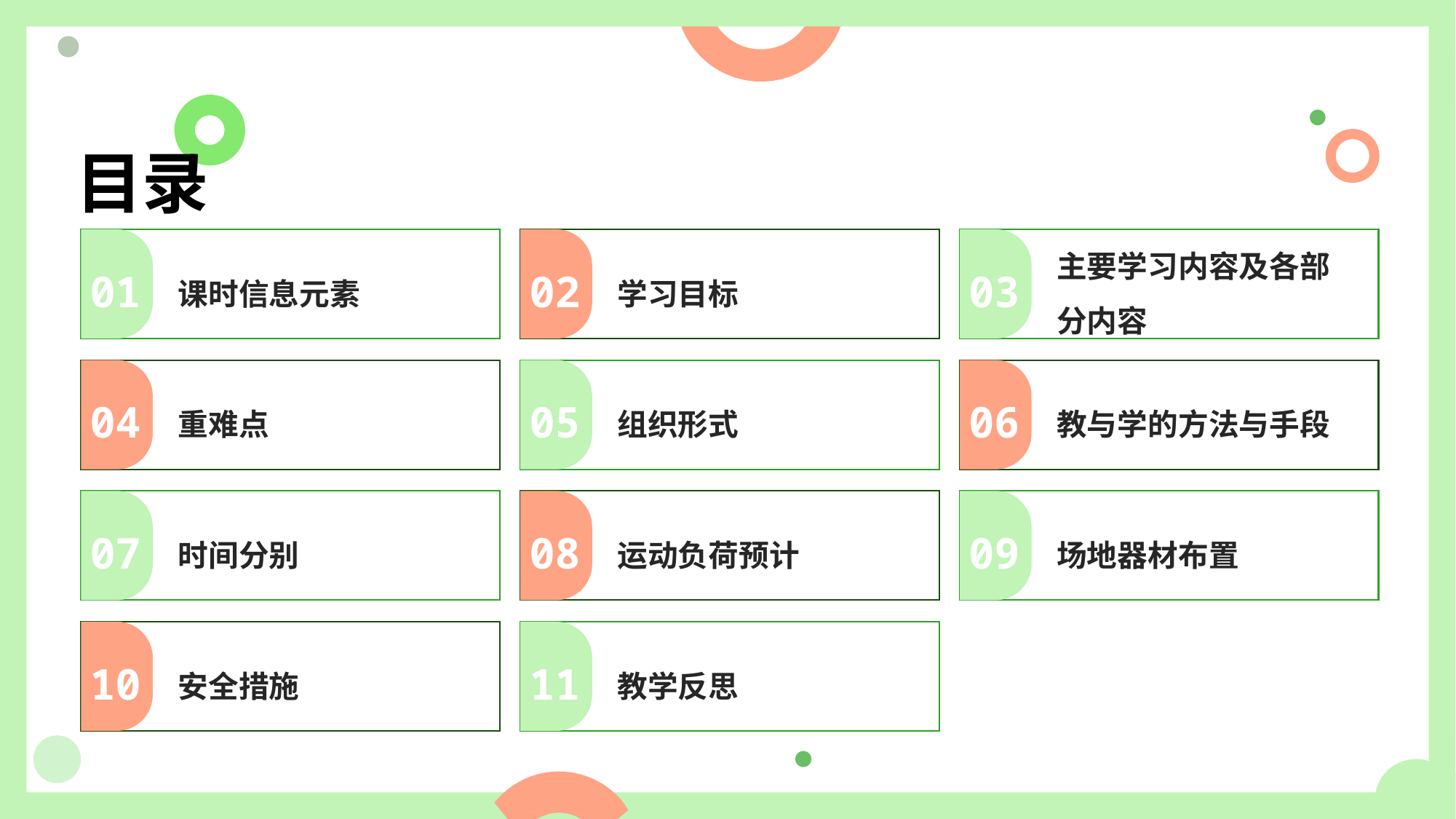

目录

课时信息元素
学习目标
主要学习内容及各部分内容

01
02
03

重难点
组织形式
教与学的方法与手段

04
05
06

时间分别
运动负荷预计
场地器材布置

07
08
09

安全措施
教学反思

10
11